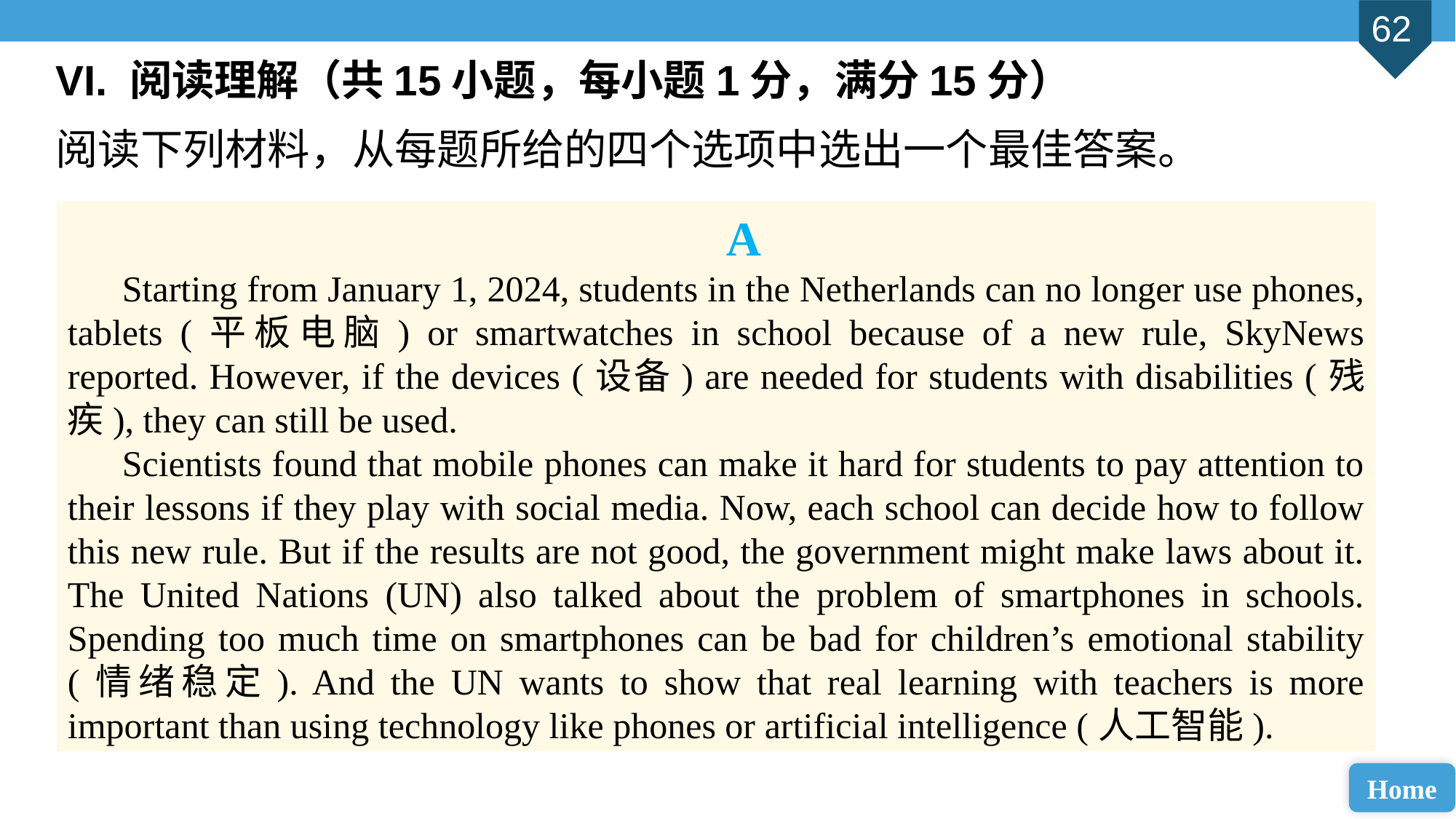

VI. 阅读理解（共15小题，每小题1分，满分15分）
阅读下列材料，从每题所给的四个选项中选出一个最佳答案。
A
Starting from January 1, 2024, students in the Netherlands can no longer use phones, tablets (平板电脑) or smartwatches in school because of a new rule, SkyNews reported. However, if the devices (设备) are needed for students with disabilities (残疾), they can still be used.
Scientists found that mobile phones can make it hard for students to pay attention to their lessons if they play with social media. Now, each school can decide how to follow this new rule. But if the results are not good, the government might make laws about it. The United Nations (UN) also talked about the problem of smartphones in schools. Spending too much time on smartphones can be bad for children’s emotional stability (情绪稳定). And the UN wants to show that real learning with teachers is more important than using technology like phones or artificial intelligence (人工智能).